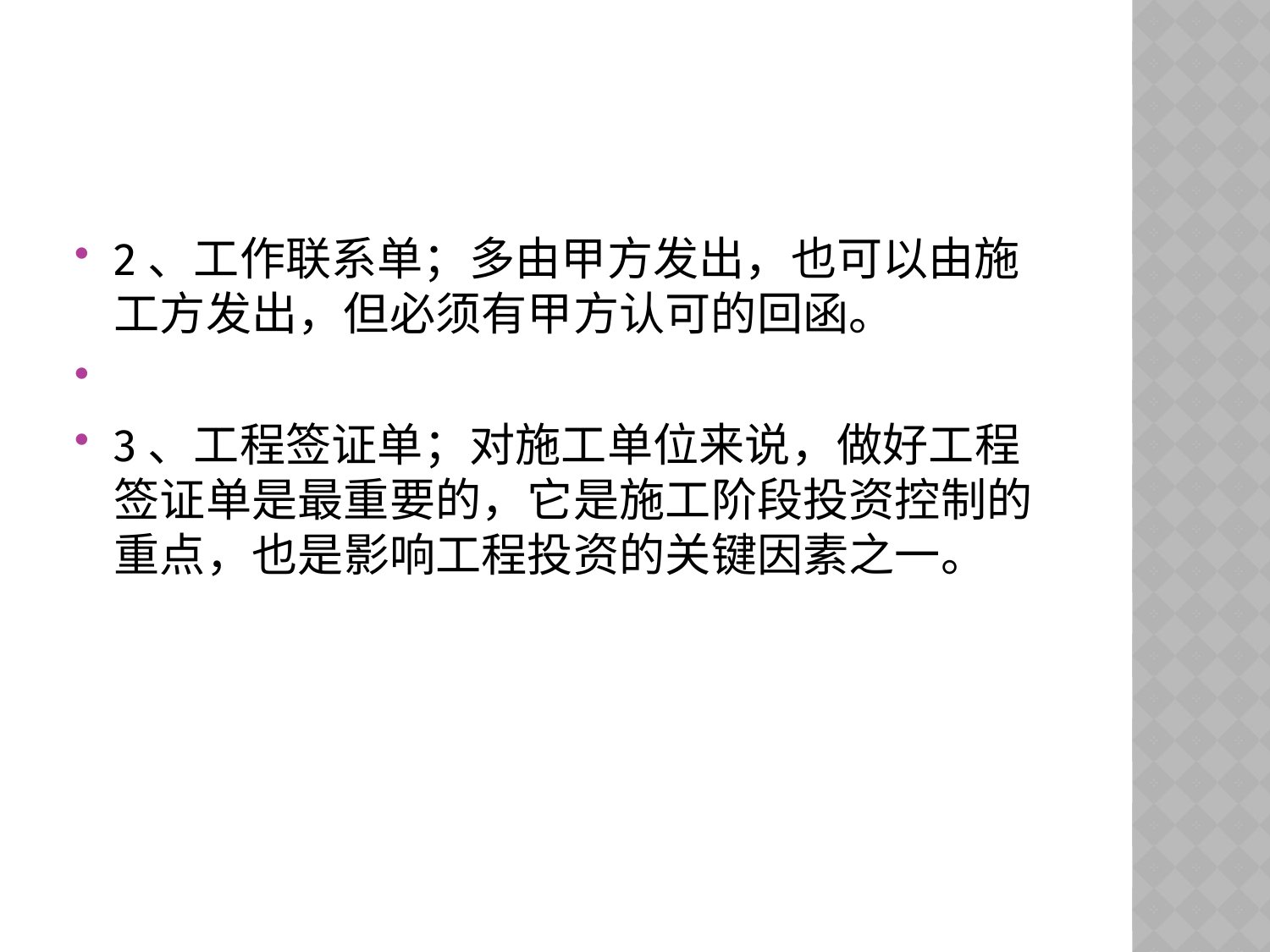

#
2、工作联系单；多由甲方发出，也可以由施工方发出，但必须有甲方认可的回函。

3、工程签证单；对施工单位来说，做好工程签证单是最重要的，它是施工阶段投资控制的重点，也是影响工程投资的关键因素之一。